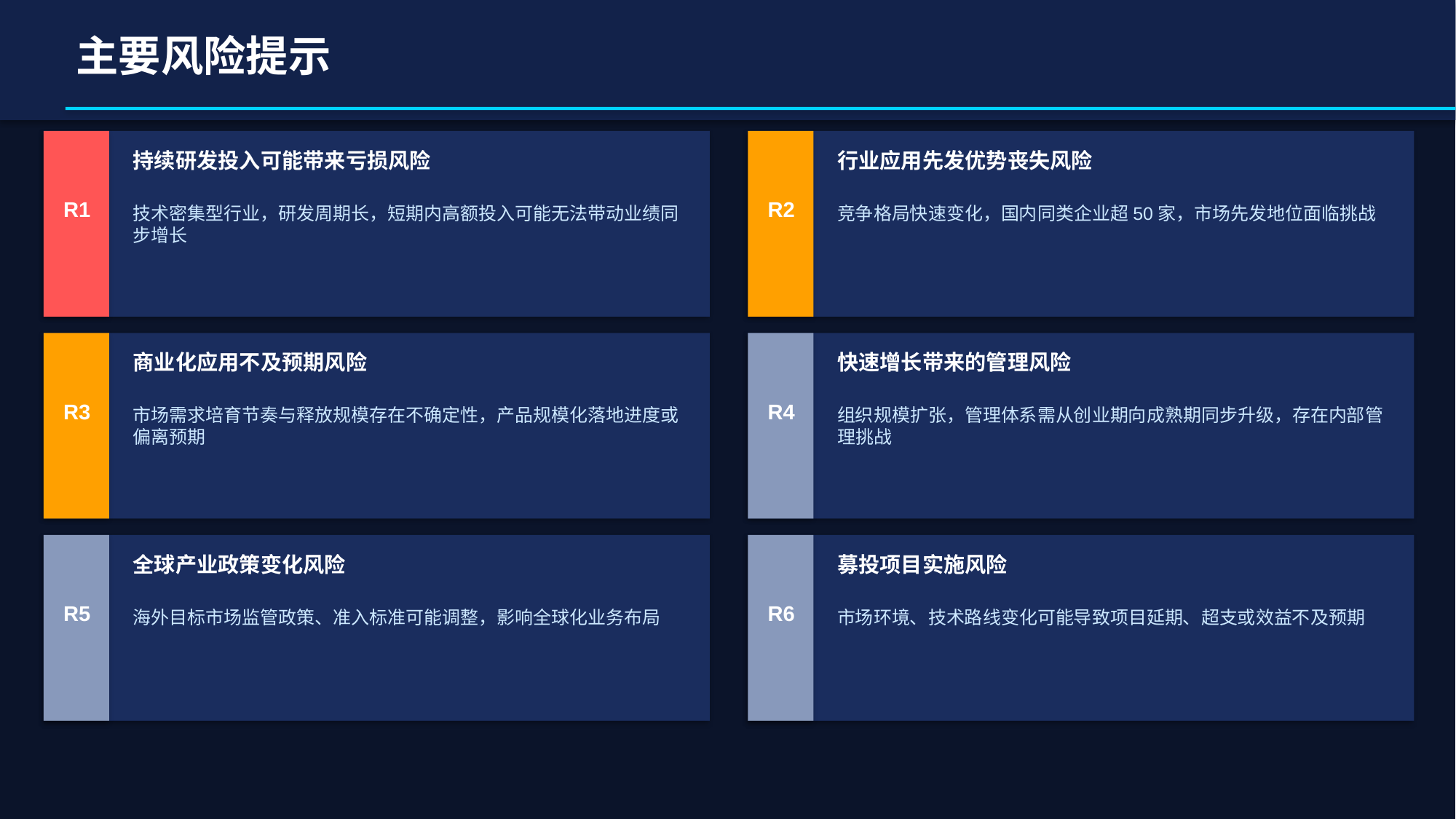

主要风险提示

持续研发投入可能带来亏损风险
行业应用先发优势丧失风险
R1
R2
技术密集型行业，研发周期长，短期内高额投入可能无法带动业绩同步增长
竞争格局快速变化，国内同类企业超50家，市场先发地位面临挑战

商业化应用不及预期风险
快速增长带来的管理风险
R3
R4
市场需求培育节奏与释放规模存在不确定性，产品规模化落地进度或偏离预期
组织规模扩张，管理体系需从创业期向成熟期同步升级，存在内部管理挑战

全球产业政策变化风险
募投项目实施风险
R5
R6
海外目标市场监管政策、准入标准可能调整，影响全球化业务布局
市场环境、技术路线变化可能导致项目延期、超支或效益不及预期